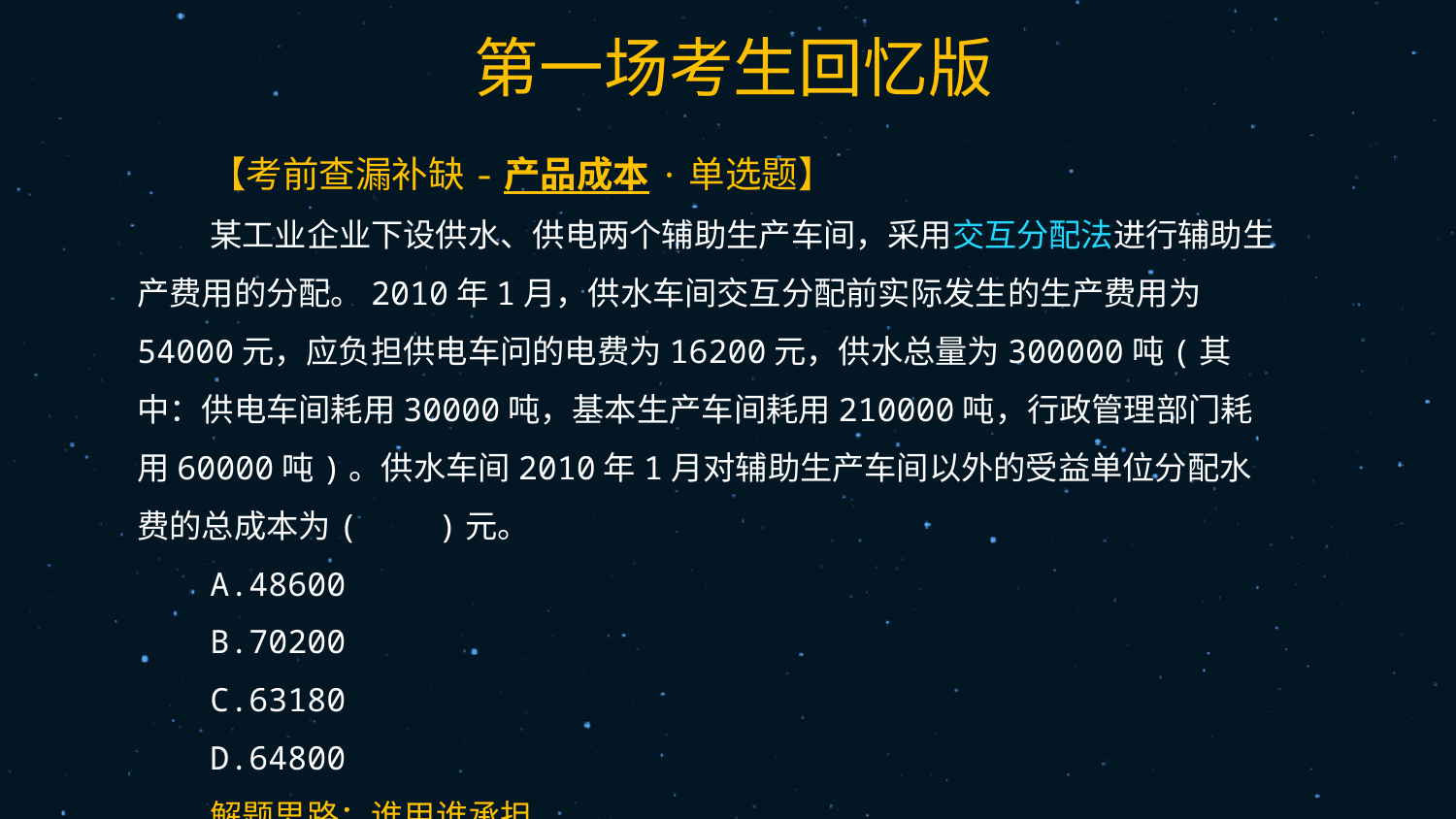

62
【考前查漏补缺-产品成本·单选题】
某工业企业下设供水、供电两个辅助生产车间，采用交互分配法进行辅助生产费用的分配。2010年1月，供水车间交互分配前实际发生的生产费用为54000元，应负担供电车问的电费为16200元，供水总量为300000吨(其中：供电车间耗用30000吨，基本生产车间耗用210000吨，行政管理部门耗用60000吨)。供水车间2010年1月对辅助生产车间以外的受益单位分配水费的总成本为(　　)元。
A.48600
B.70200
C.63180
D.64800
解题思路：谁用谁承担